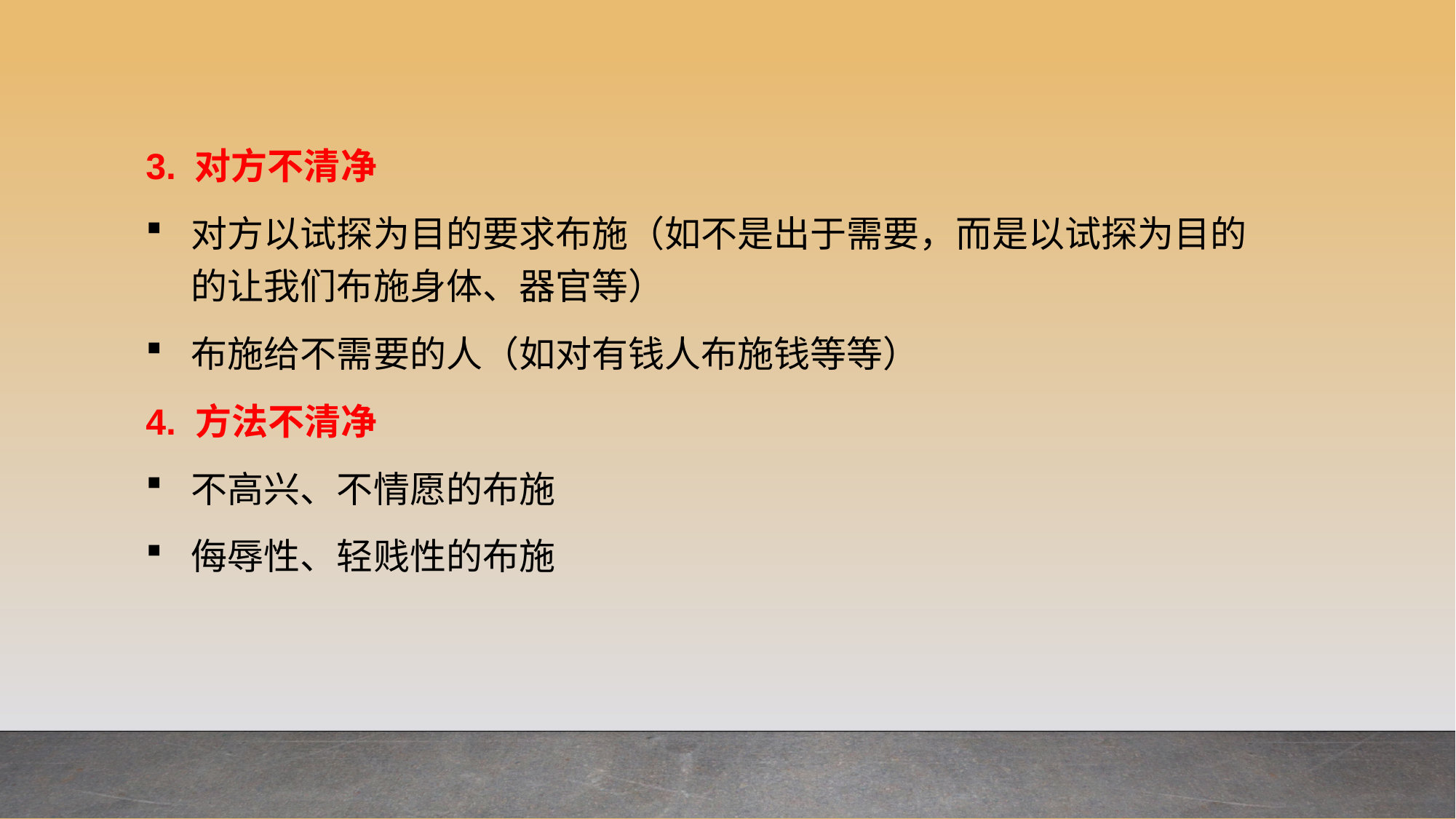

3. 对方不清净
对方以试探为目的要求布施（如不是出于需要，而是以试探为目的的让我们布施身体、器官等）
布施给不需要的人（如对有钱人布施钱等等）
4. 方法不清净
不高兴、不情愿的布施
侮辱性、轻贱性的布施